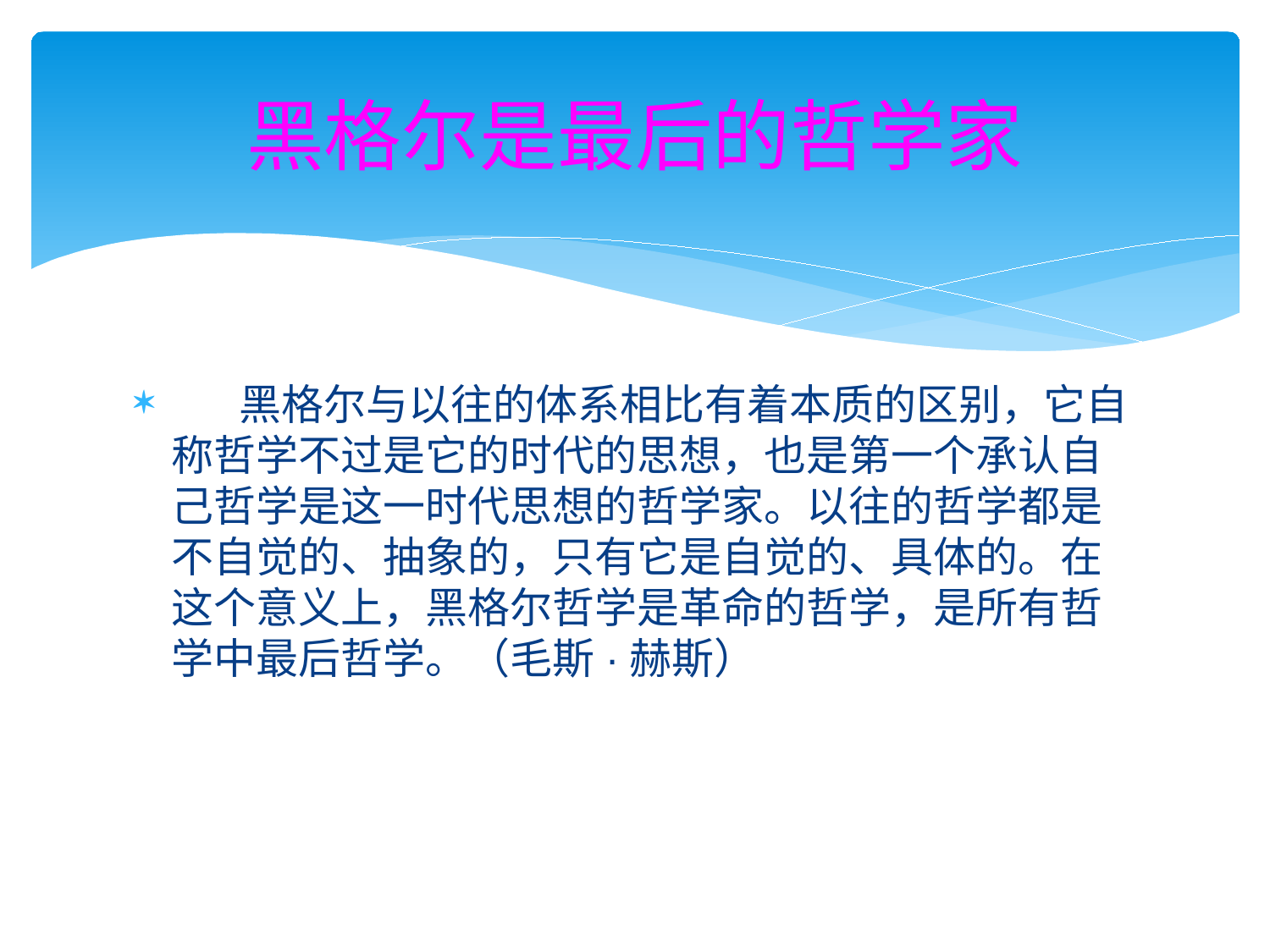

# 黑格尔是最后的哲学家
      黑格尔与以往的体系相比有着本质的区别，它自称哲学不过是它的时代的思想，也是第一个承认自己哲学是这一时代思想的哲学家。以往的哲学都是不自觉的、抽象的，只有它是自觉的、具体的。在这个意义上，黑格尔哲学是革命的哲学，是所有哲学中最后哲学。（毛斯·赫斯）